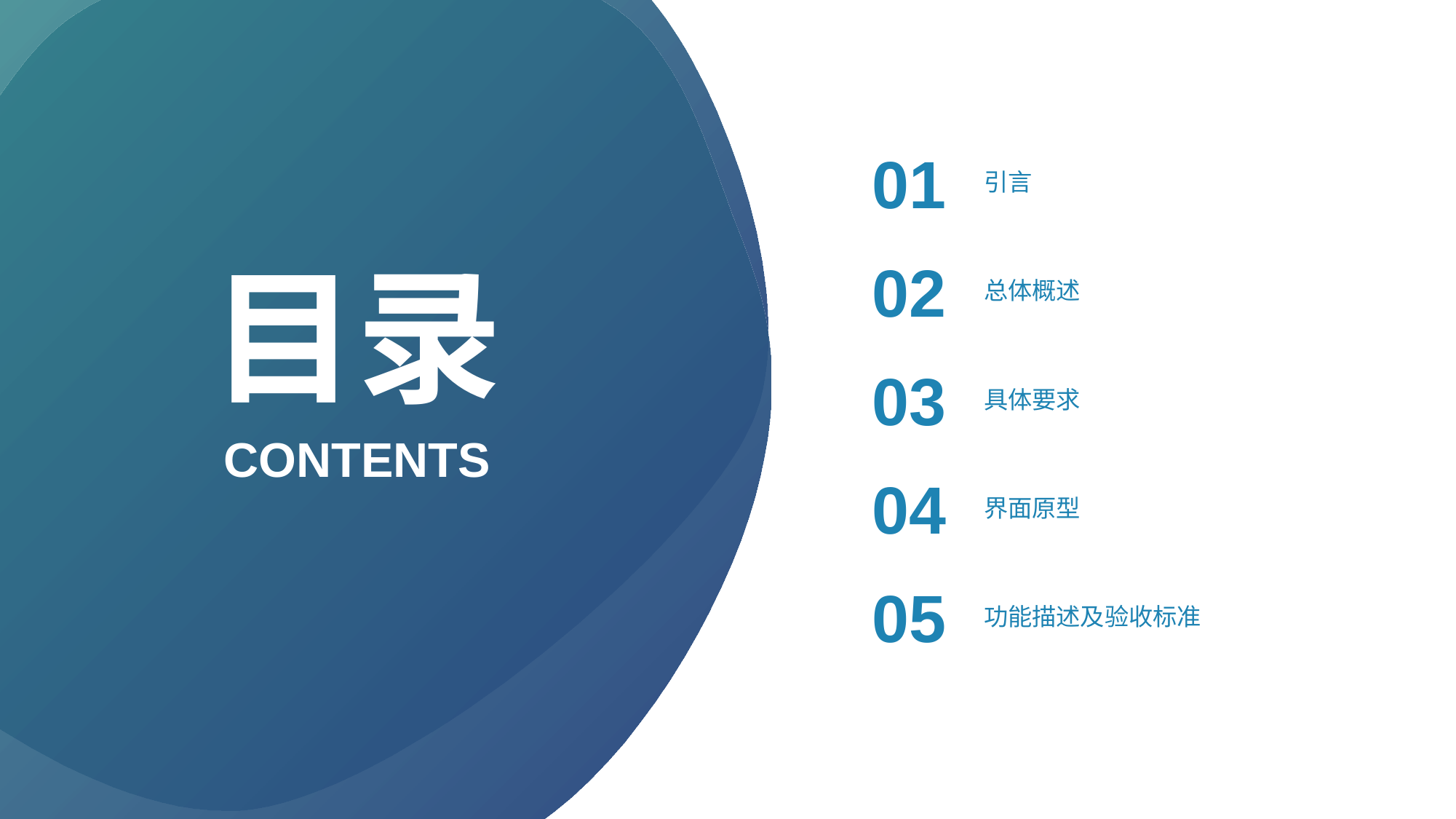

01
引言
目录
02
总体概述
03
具体要求
CONTENTS
04
界面原型
05
功能描述及验收标准